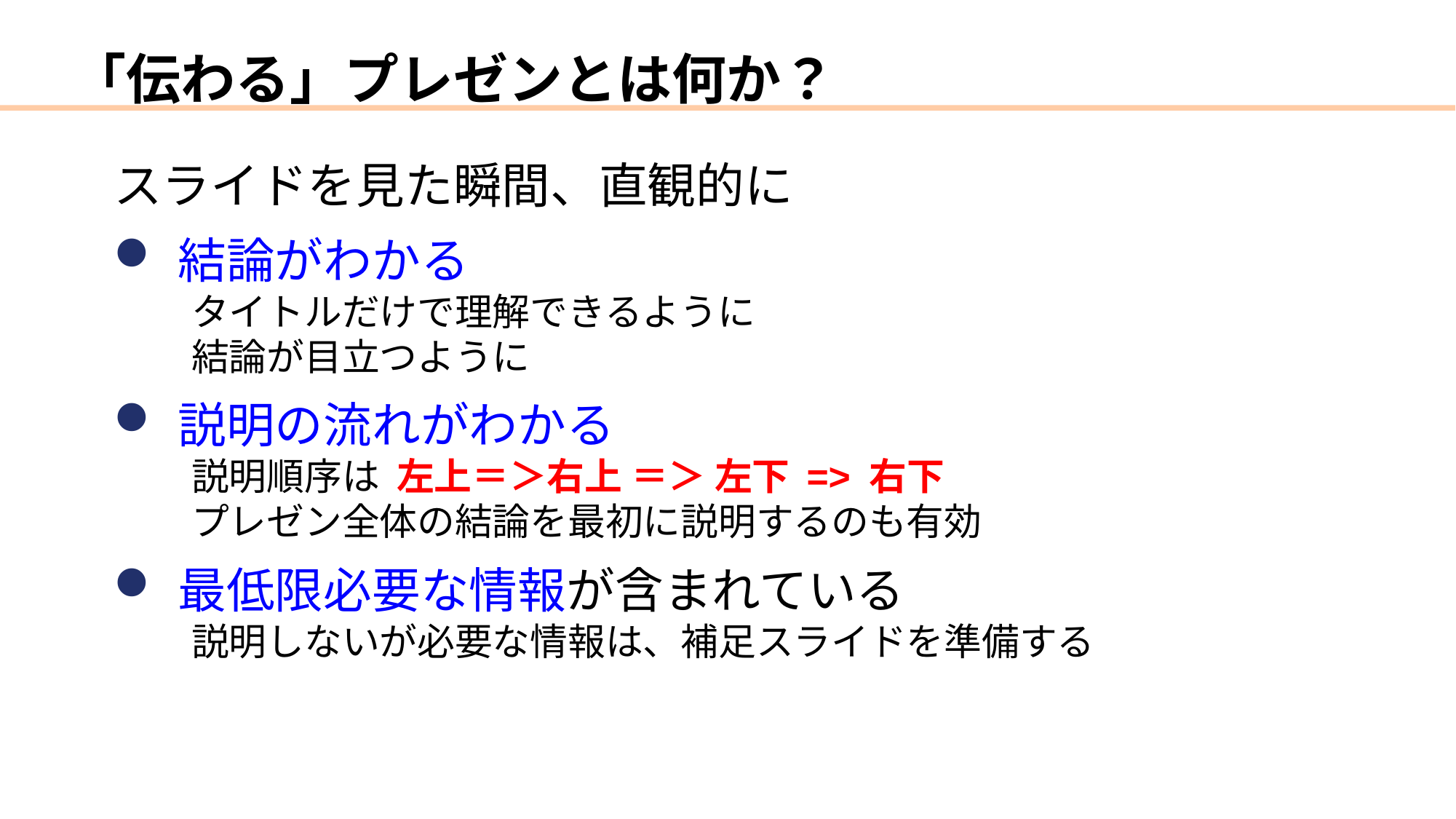

# 「伝わる」プレゼンとは何か？
スライドを見た瞬間、直観的に
 結論がわかる
　タイトルだけで理解できるように
　結論が目立つように
 説明の流れがわかる
　説明順序は  左上＝＞右上 ＝＞ 左下 => 右下
　プレゼン全体の結論を最初に説明するのも有効
 最低限必要な情報が含まれている
　説明しないが必要な情報は、補足スライドを準備する